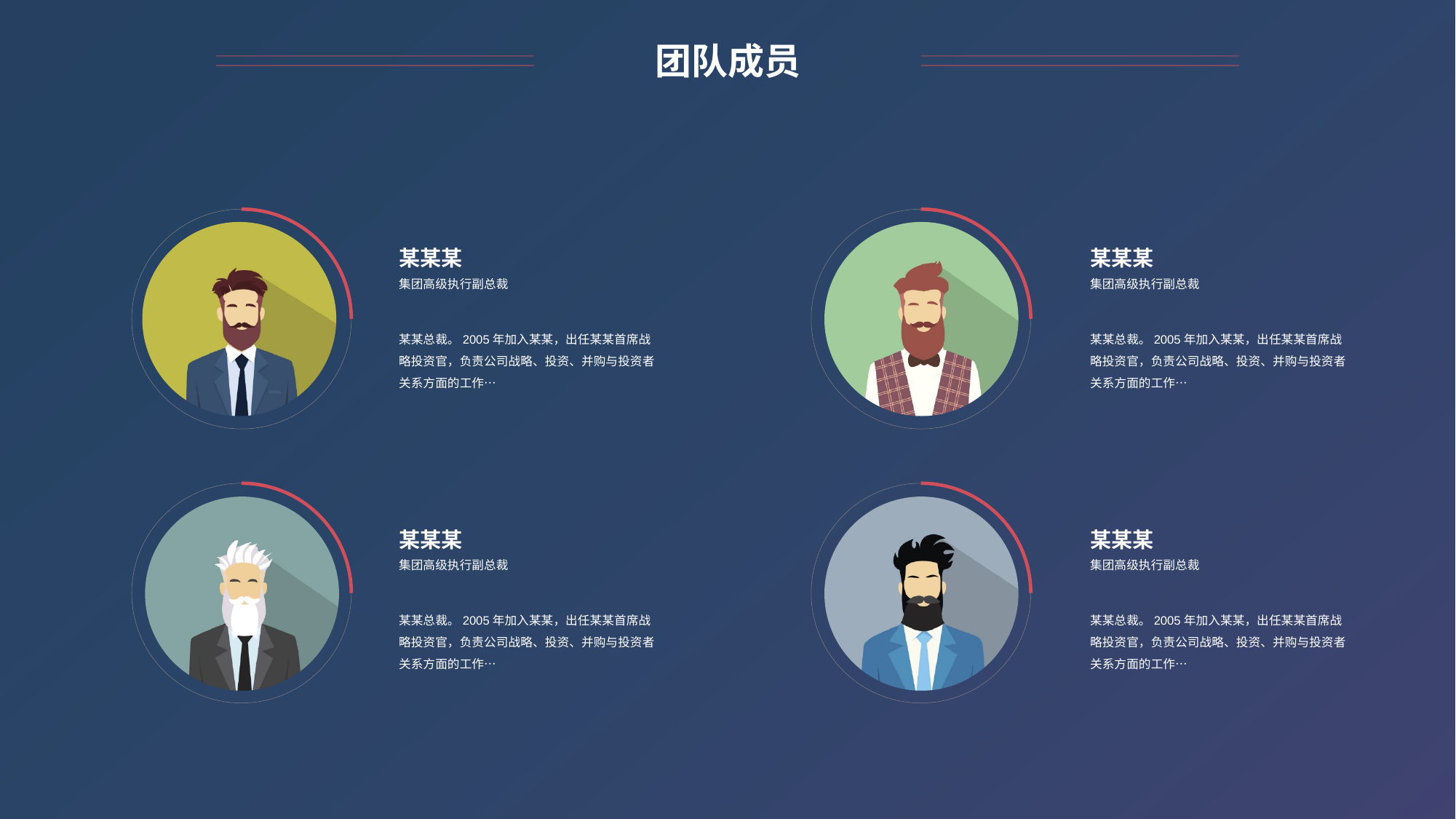

团队成员

某某某
某某某
集团高级执行副总裁
集团高级执行副总裁
某某总裁。2005年加入某某，出任某某首席战略投资官，负责公司战略、投资、并购与投资者关系方面的工作…
某某总裁。2005年加入某某，出任某某首席战略投资官，负责公司战略、投资、并购与投资者关系方面的工作…

某某某
某某某
集团高级执行副总裁
集团高级执行副总裁
某某总裁。2005年加入某某，出任某某首席战略投资官，负责公司战略、投资、并购与投资者关系方面的工作…
某某总裁。2005年加入某某，出任某某首席战略投资官，负责公司战略、投资、并购与投资者关系方面的工作…